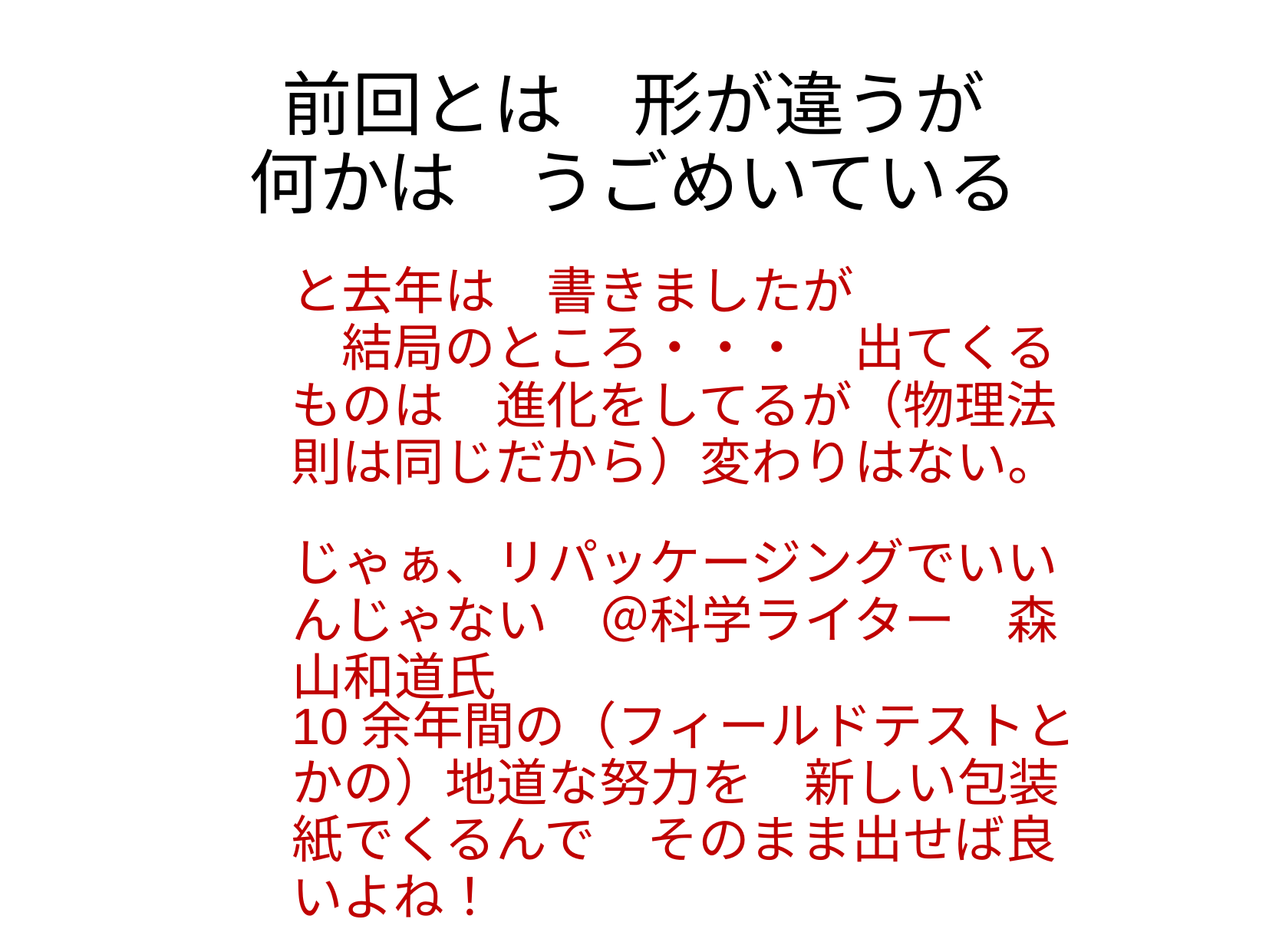

# 前回とは　形が違うが 何かは　うごめいている
と去年は　書きましたが
　結局のところ・・・　出てくるものは　進化をしてるが（物理法則は同じだから）変わりはない。
じゃぁ、リパッケージングでいいんじゃない　＠科学ライター　森山和道氏
10余年間の（フィールドテストとかの）地道な努力を　新しい包装紙でくるんで　そのまま出せば良いよね！